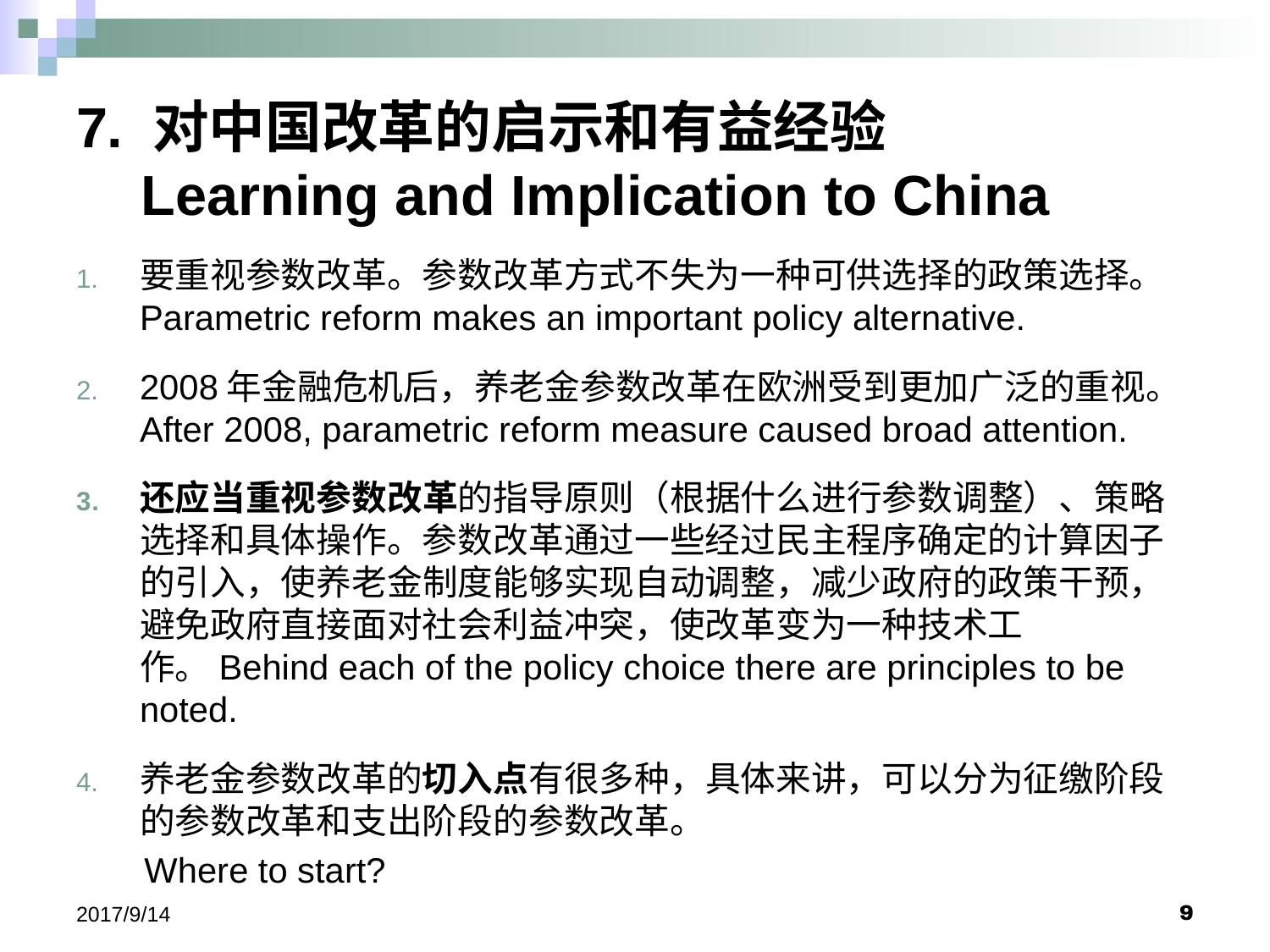

# 7. 对中国改革的启示和有益经验 Learning and Implication to China
要重视参数改革。参数改革方式不失为一种可供选择的政策选择。Parametric reform makes an important policy alternative.

2008年金融危机后，养老金参数改革在欧洲受到更加广泛的重视。 After 2008, parametric reform measure caused broad attention.

还应当重视参数改革的指导原则（根据什么进行参数调整）、策略选择和具体操作。参数改革通过一些经过民主程序确定的计算因子的引入，使养老金制度能够实现自动调整，减少政府的政策干预，避免政府直接面对社会利益冲突，使改革变为一种技术工作。Behind each of the policy choice there are principles to be noted.

养老金参数改革的切入点有很多种，具体来讲，可以分为征缴阶段的参数改革和支出阶段的参数改革。
       Where to start?

2017/9/14
9